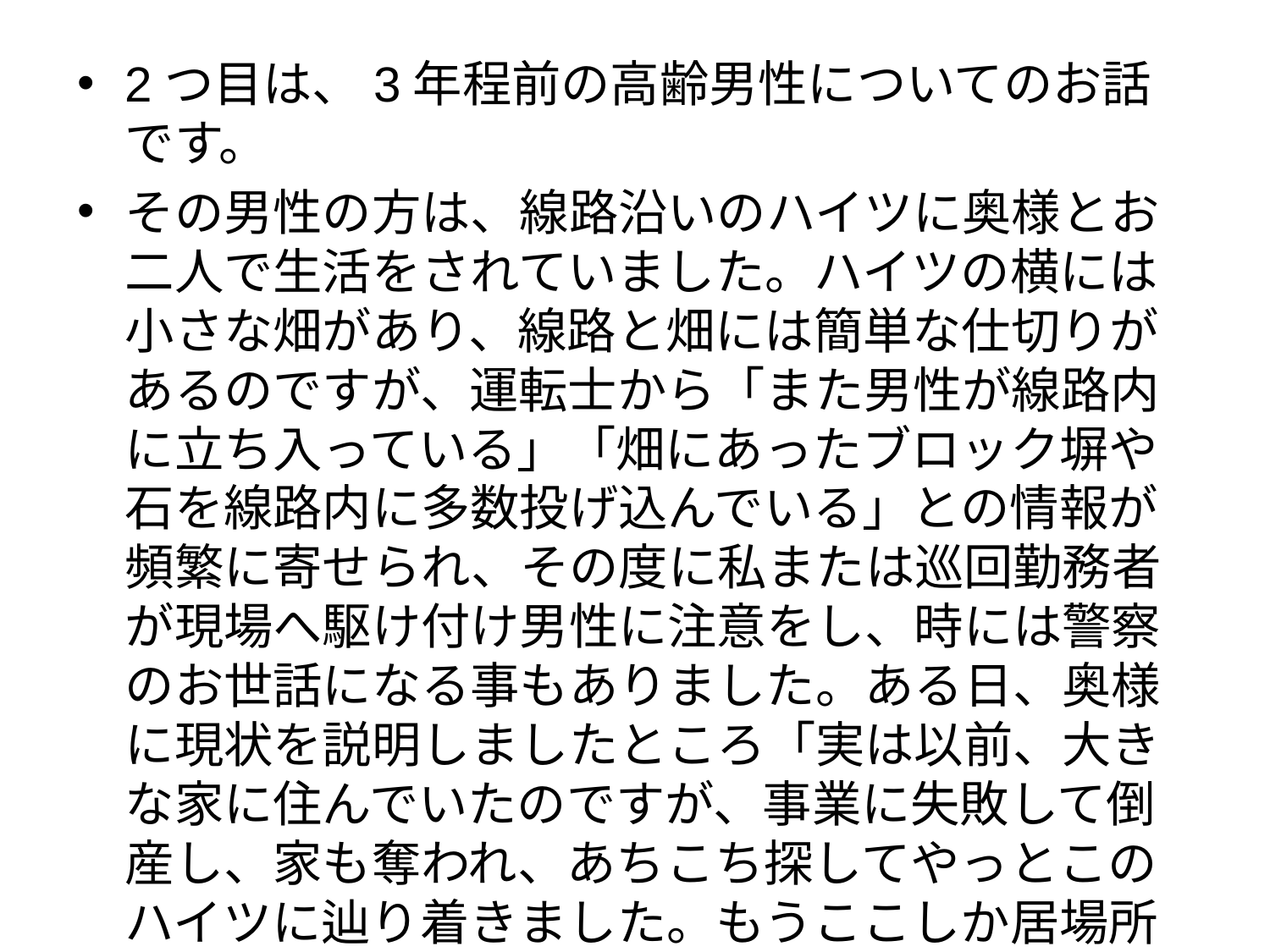

2つ目は、3年程前の高齢男性についてのお話です。
その男性の方は、線路沿いのハイツに奥様とお二人で生活をされていました。ハイツの横には小さな畑があり、線路と畑には簡単な仕切りがあるのですが、運転士から「また男性が線路内に立ち入っている」「畑にあったブロック塀や石を線路内に多数投げ込んでいる」との情報が頻繁に寄せられ、その度に私または巡回勤務者が現場へ駆け付け男性に注意をし、時には警察のお世話になる事もありました。ある日、奥様に現状を説明しましたところ「実は以前、大きな家に住んでいたのですが、事業に失敗して倒産し、家も奪われ、あちこち探してやっとこのハイツに辿り着きました。もうここしか居場所がないんです」と涙ぐまれました。